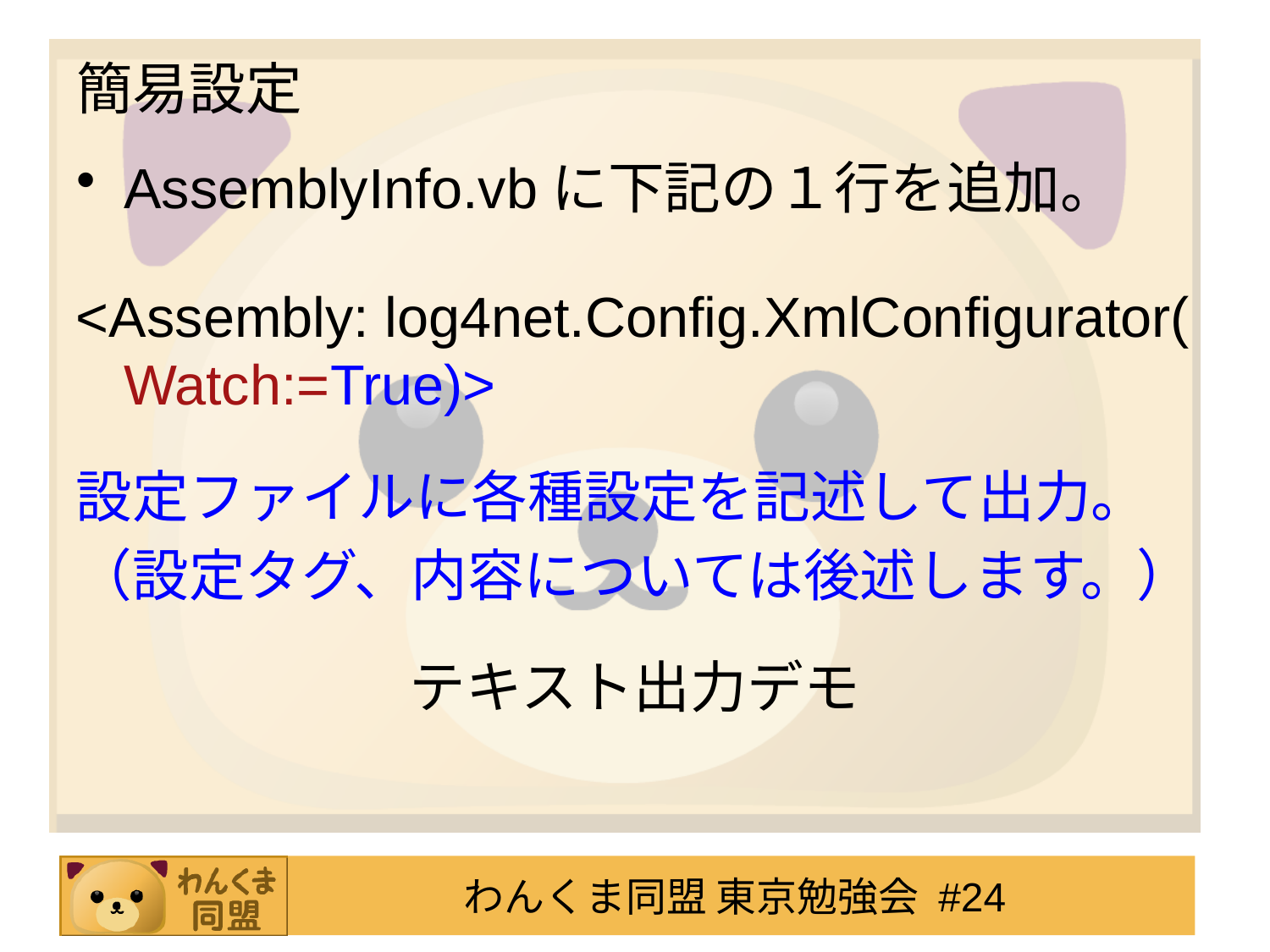

# 簡易設定
AssemblyInfo.vbに下記の１行を追加。
<Assembly: log4net.Config.XmlConfigurator( Watch:=True)>
設定ファイルに各種設定を記述して出力。
（設定タグ、内容については後述します。）
テキスト出力デモ